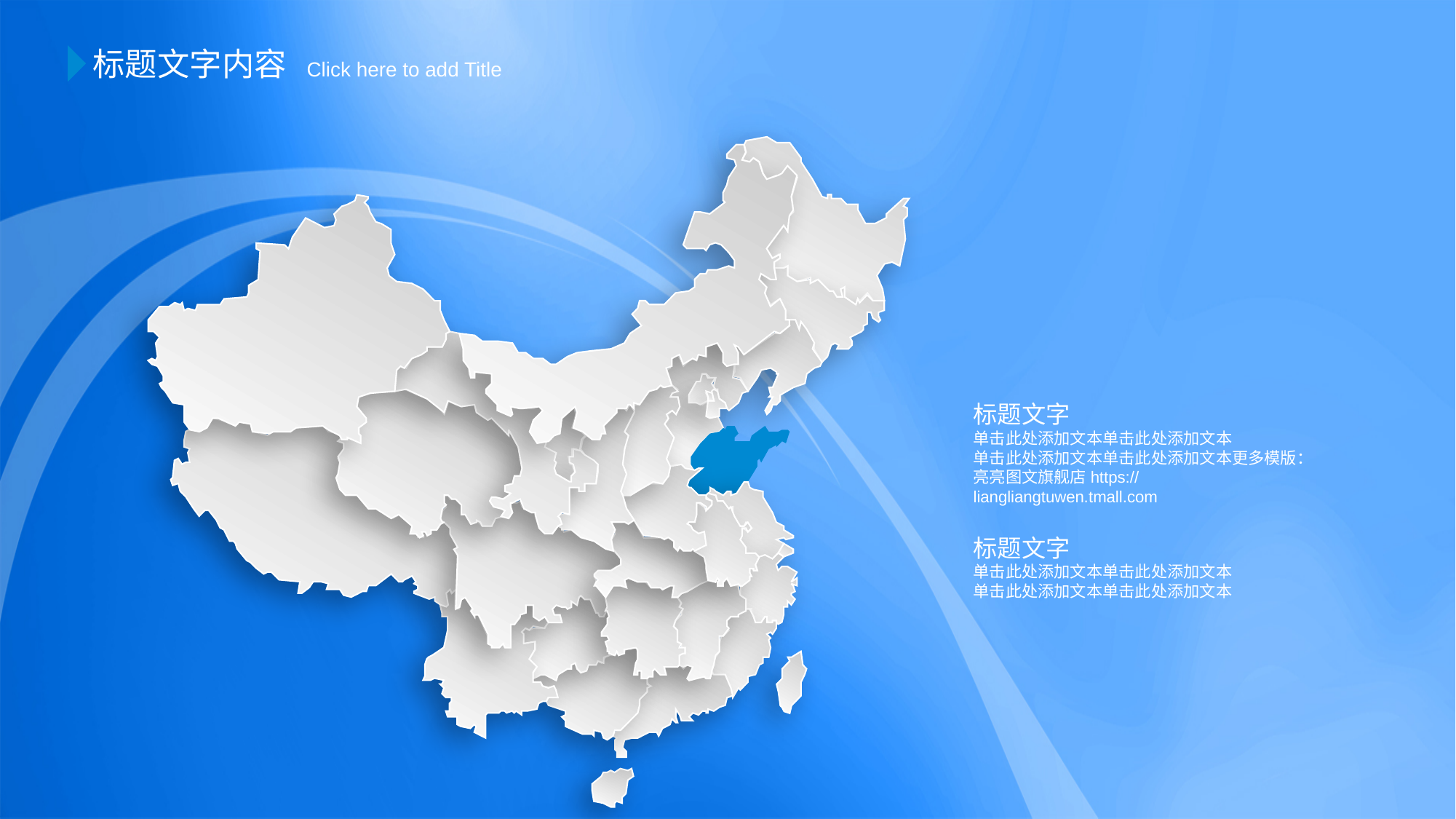

标题文字内容
  Click here to add Title

标题文字
单击此处添加文本单击此处添加文本
单击此处添加文本单击此处添加文本更多模版：亮亮图文旗舰店https://liangliangtuwen.tmall.com

标题文字
单击此处添加文本单击此处添加文本
单击此处添加文本单击此处添加文本